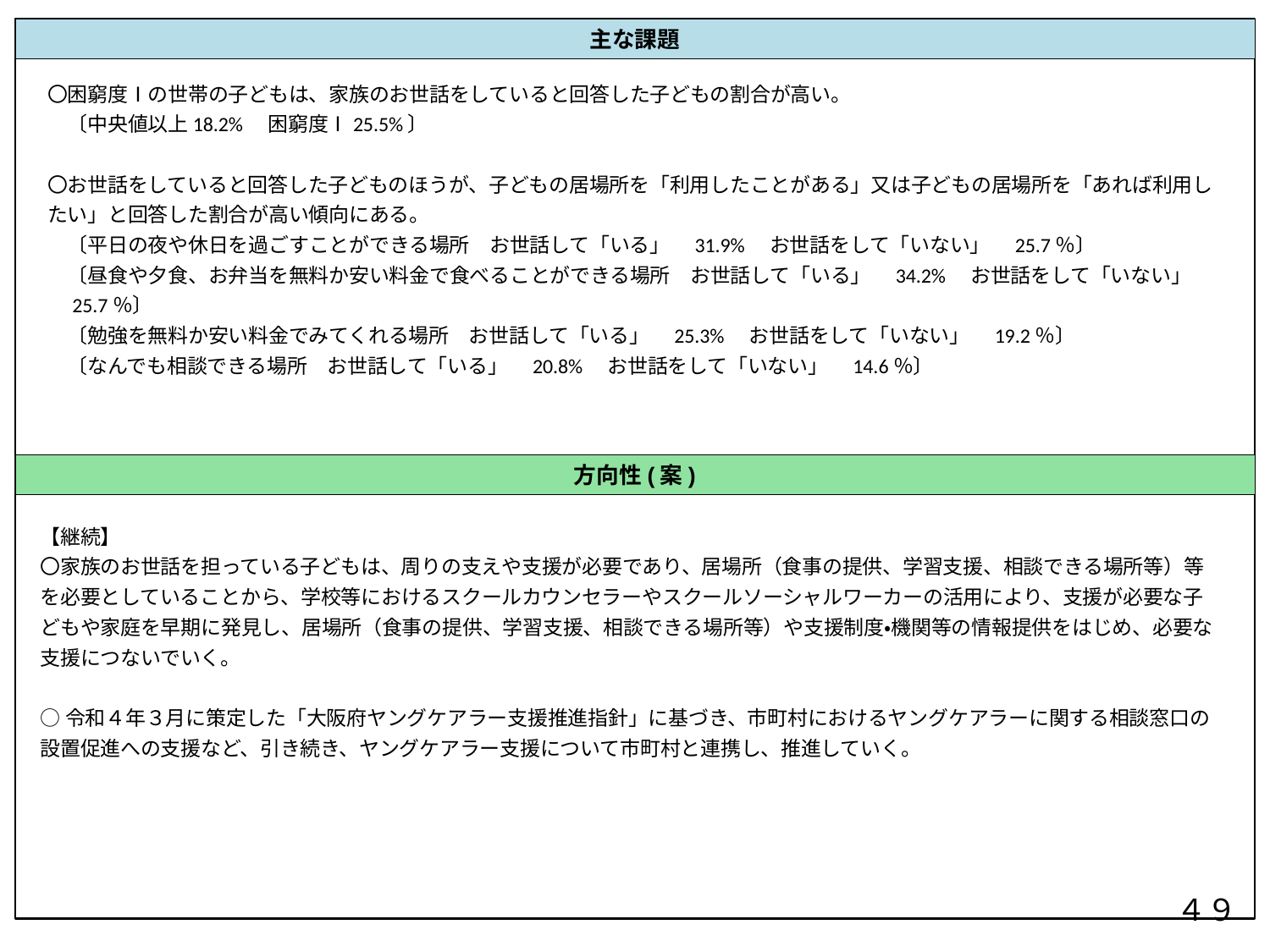

主な課題
〇困窮度Ⅰの世帯の子どもは、家族のお世話をしていると回答した子どもの割合が高い。
　〔中央値以上18.2%　困窮度Ⅰ25.5%〕

〇お世話をしていると回答した子どものほうが、子どもの居場所を「利用したことがある」又は子どもの居場所を「あれば利用したい」と回答した割合が高い傾向にある。
　〔平日の夜や休日を過ごすことができる場所　お世話して「いる」　31.9%　お世話をして「いない」　25.7％〕
　〔昼食や夕食、お弁当を無料か安い料金で食べることができる場所　お世話して「いる」　34.2%　お世話をして「いない」　　25.7％〕
　〔勉強を無料か安い料金でみてくれる場所　お世話して「いる」　25.3%　お世話をして「いない」　19.2％〕
　〔なんでも相談できる場所　お世話して「いる」　20.8%　お世話をして「いない」　14.6％〕

方向性(案)
【継続】
〇家族のお世話を担っている子どもは、周りの支えや支援が必要であり、居場所（食事の提供、学習支援、相談できる場所等）等を必要としていることから、学校等におけるスクールカウンセラーやスクールソーシャルワーカーの活用により、支援が必要な子どもや家庭を早期に発見し、居場所（食事の提供、学習支援、相談できる場所等）や支援制度・機関等の情報提供をはじめ、必要な支援につないでいく。

○令和４年３月に策定した「大阪府ヤングケアラー支援推進指針」に基づき、市町村におけるヤングケアラーに関する相談窓口の設置促進への支援など、引き続き、ヤングケアラー支援について市町村と連携し、推進していく。

４９